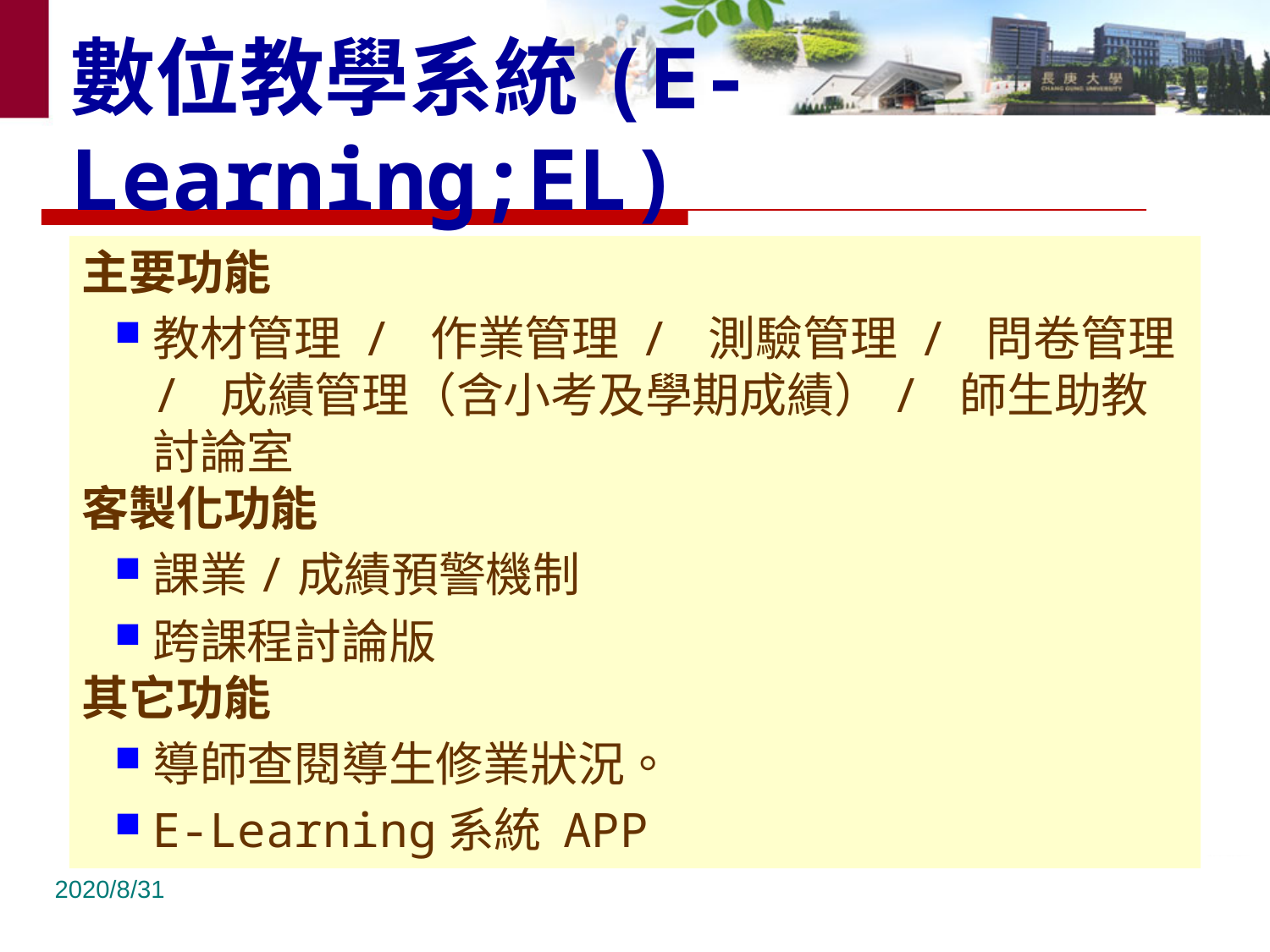

# 數位教學系統(E-Learning;EL)
主要功能
教材管理 / 作業管理 / 測驗管理 / 問卷管理 / 成績管理（含小考及學期成績）/ 師生助教討論室
客製化功能
課業/成績預警機制
跨課程討論版
其它功能
導師查閱導生修業狀況。
E-Learning系統 APP
2020/8/31